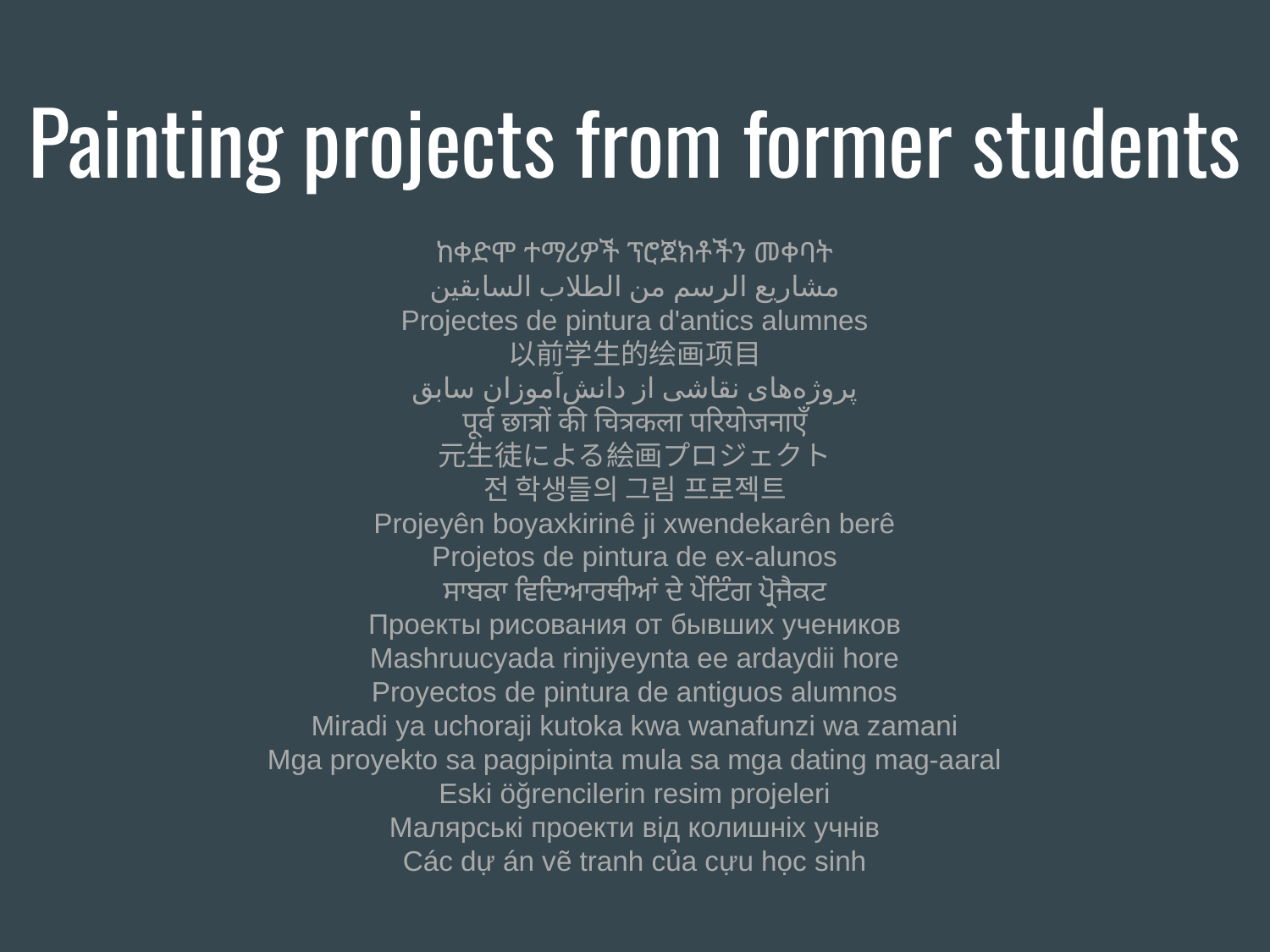

Painting projects from former students
ከቀድሞ ተማሪዎች ፕሮጀክቶችን መቀባት
مشاريع الرسم من الطلاب السابقين
Projectes de pintura d'antics alumnes
以前学生的绘画项目
پروژه‌های نقاشی از دانش‌آموزان سابق
पूर्व छात्रों की चित्रकला परियोजनाएँ
元生徒による絵画プロジェクト
전 학생들의 그림 프로젝트
Projeyên boyaxkirinê ji xwendekarên berê
Projetos de pintura de ex-alunos
ਸਾਬਕਾ ਵਿਦਿਆਰਥੀਆਂ ਦੇ ਪੇਂਟਿੰਗ ਪ੍ਰੋਜੈਕਟ
Проекты рисования от бывших учеников
Mashruucyada rinjiyeynta ee ardaydii hore
Proyectos de pintura de antiguos alumnos
Miradi ya uchoraji kutoka kwa wanafunzi wa zamani
Mga proyekto sa pagpipinta mula sa mga dating mag-aaral
Eski öğrencilerin resim projeleri
Малярські проекти від колишніх учнів
Các dự án vẽ tranh của cựu học sinh